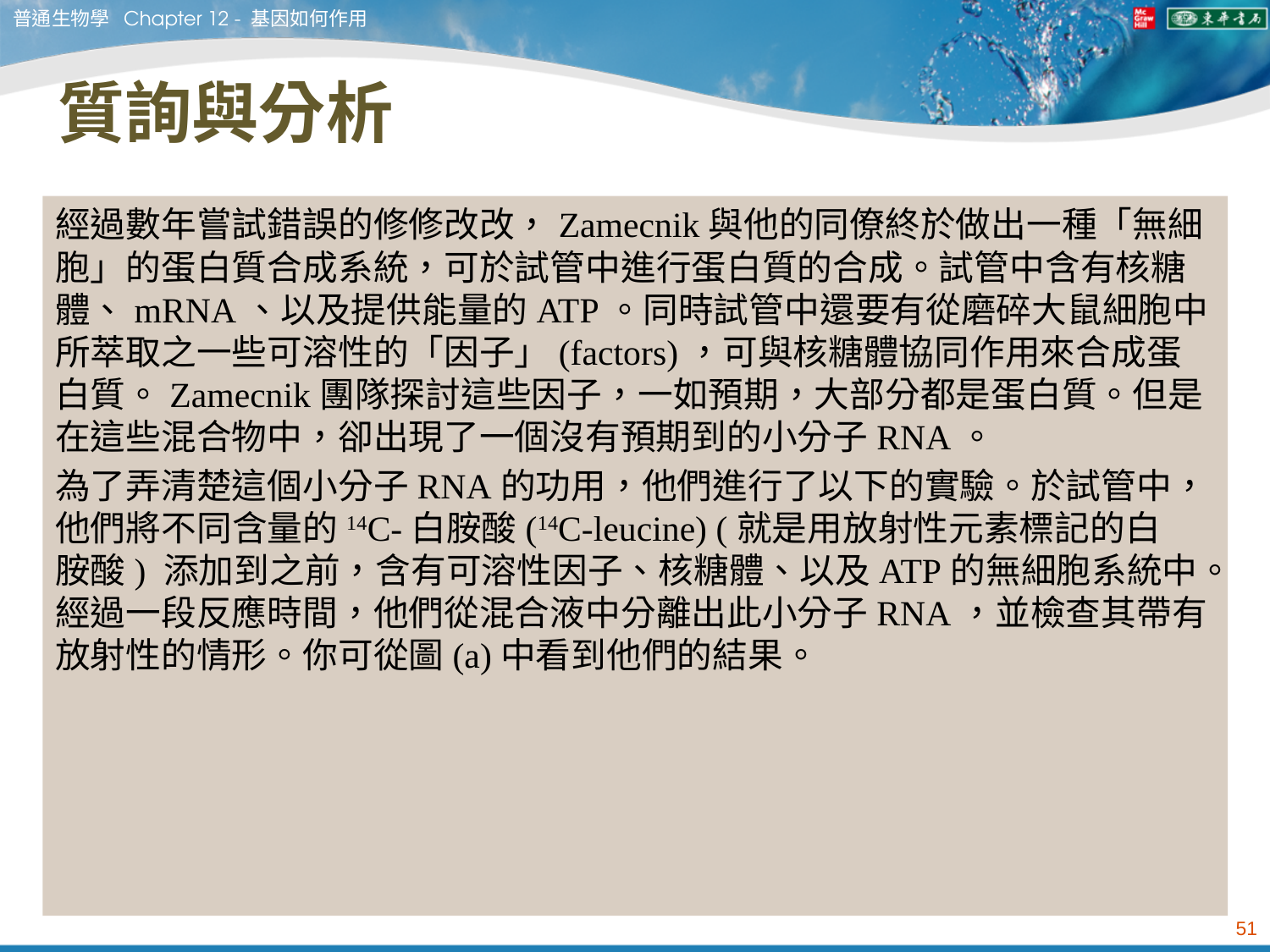

普通生物學  Chapter 12 - 基因如何作用
# 質詢與分析
經過數年嘗試錯誤的修修改改，Zamecnik與他的同僚終於做出一種「無細胞」的蛋白質合成系統，可於試管中進行蛋白質的合成。試管中含有核糖體、mRNA、以及提供能量的ATP。同時試管中還要有從磨碎大鼠細胞中所萃取之一些可溶性的「因子」(factors)，可與核糖體協同作用來合成蛋白質。Zamecnik團隊探討這些因子，一如預期，大部分都是蛋白質。但是在這些混合物中，卻出現了一個沒有預期到的小分子RNA。
為了弄清楚這個小分子RNA的功用，他們進行了以下的實驗。於試管中，他們將不同含量的14C-白胺酸(14C-leucine) (就是用放射性元素標記的白
胺酸) 添加到之前，含有可溶性因子、核糖體、以及ATP的無細胞系統中。經過一段反應時間，他們從混合液中分離出此小分子RNA，並檢查其帶有
放射性的情形。你可從圖(a)中看到他們的結果。
51